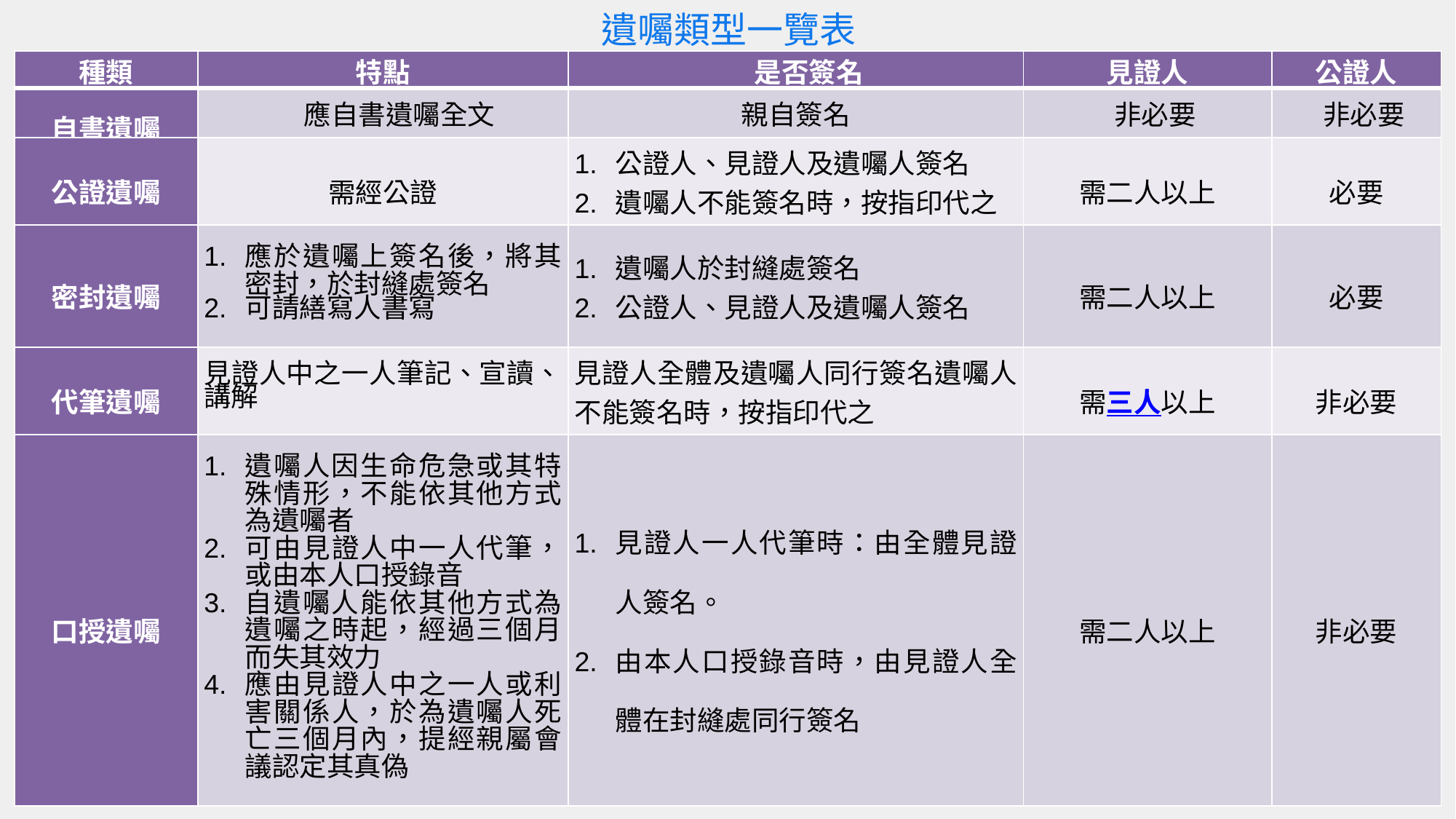

# 遺囑類型一覽表
| 種類 | 特點 | 是否簽名 | 見證人 | 公證人 |
| --- | --- | --- | --- | --- |
| 自書遺囑 | 應自書遺囑全文 | 親自簽名 | 非必要 | 非必要 |
| 公證遺囑 | 需經公證 | 公證人、見證人及遺囑人簽名 遺囑人不能簽名時，按指印代之 | 需二人以上 | 必要 |
| 密封遺囑 | 應於遺囑上簽名後，將其密封，於封縫處簽名 可請繕寫人書寫 | 遺囑人於封縫處簽名 公證人、見證人及遺囑人簽名 | 需二人以上 | 必要 |
| 代筆遺囑 | 見證人中之一人筆記、宣讀、講解 | 見證人全體及遺囑人同行簽名遺囑人不能簽名時，按指印代之 | 需三人以上 | 非必要 |
| 口授遺囑 | 遺囑人因生命危急或其特殊情形，不能依其他方式為遺囑者 可由見證人中一人代筆，或由本人口授錄音 自遺囑人能依其他方式為遺囑之時起，經過三個月而失其效力 應由見證人中之一人或利害關係人，於為遺囑人死亡三個月內，提經親屬會議認定其真偽 | 見證人一人代筆時：由全體見證人簽名。 由本人口授錄音時，由見證人全體在封縫處同行簽名 | 需二人以上 | 非必要 |
31